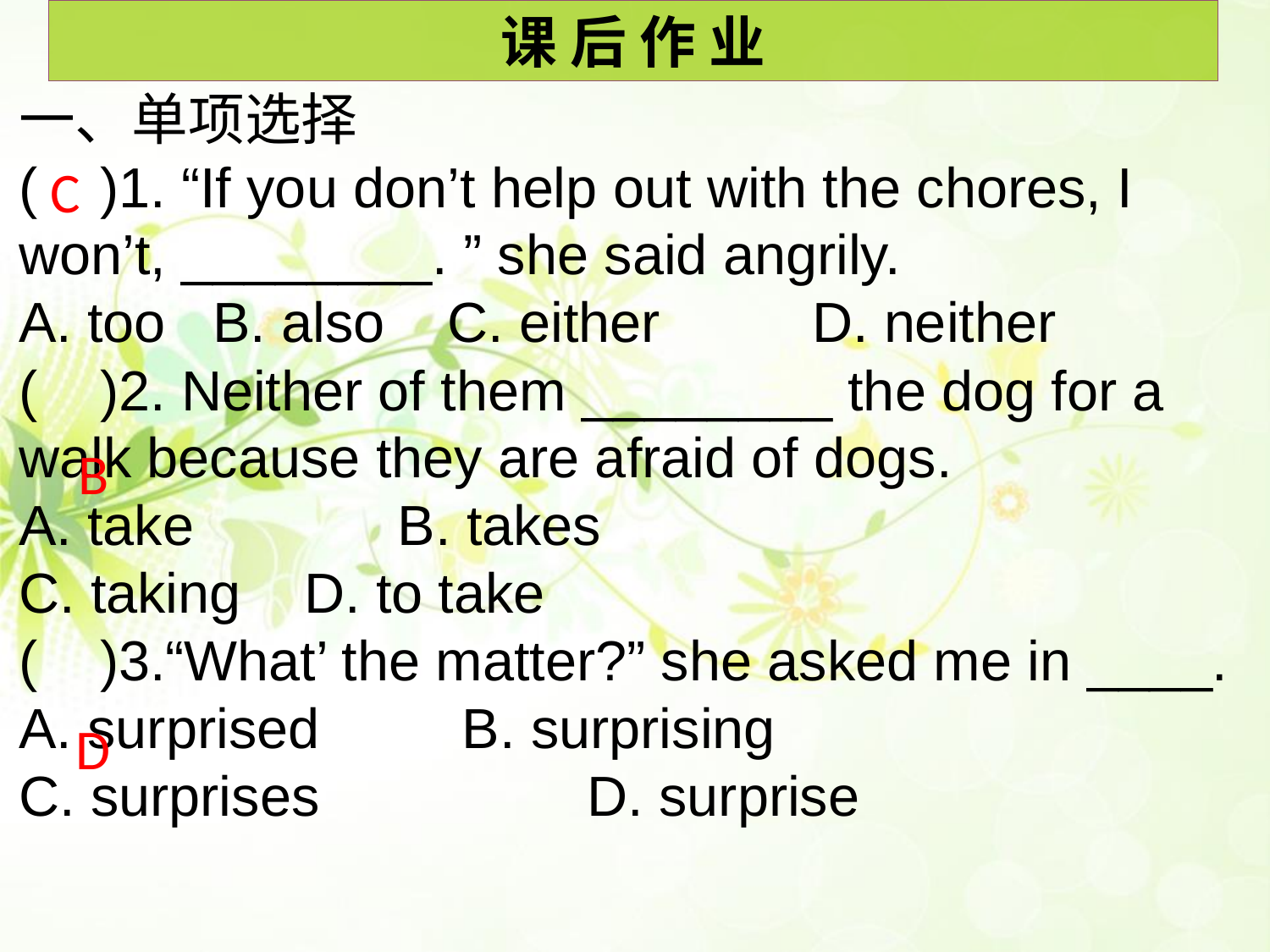

课 后 作 业
一、单项选择
(    )1. “If you don’t help out with the chores, I won’t, ________. ” she said angrily.
A. too   B. also    C. either	  D. neither
(    )2. Neither of them ________ the dog for a walk because they are afraid of dogs.
A. take	        B. takes
C. taking	  D. to take
(    )3.“What’ the matter?” she asked me in ____.
A. surprised	    B. surprising
C. surprises	            D. surprise
C
B
D